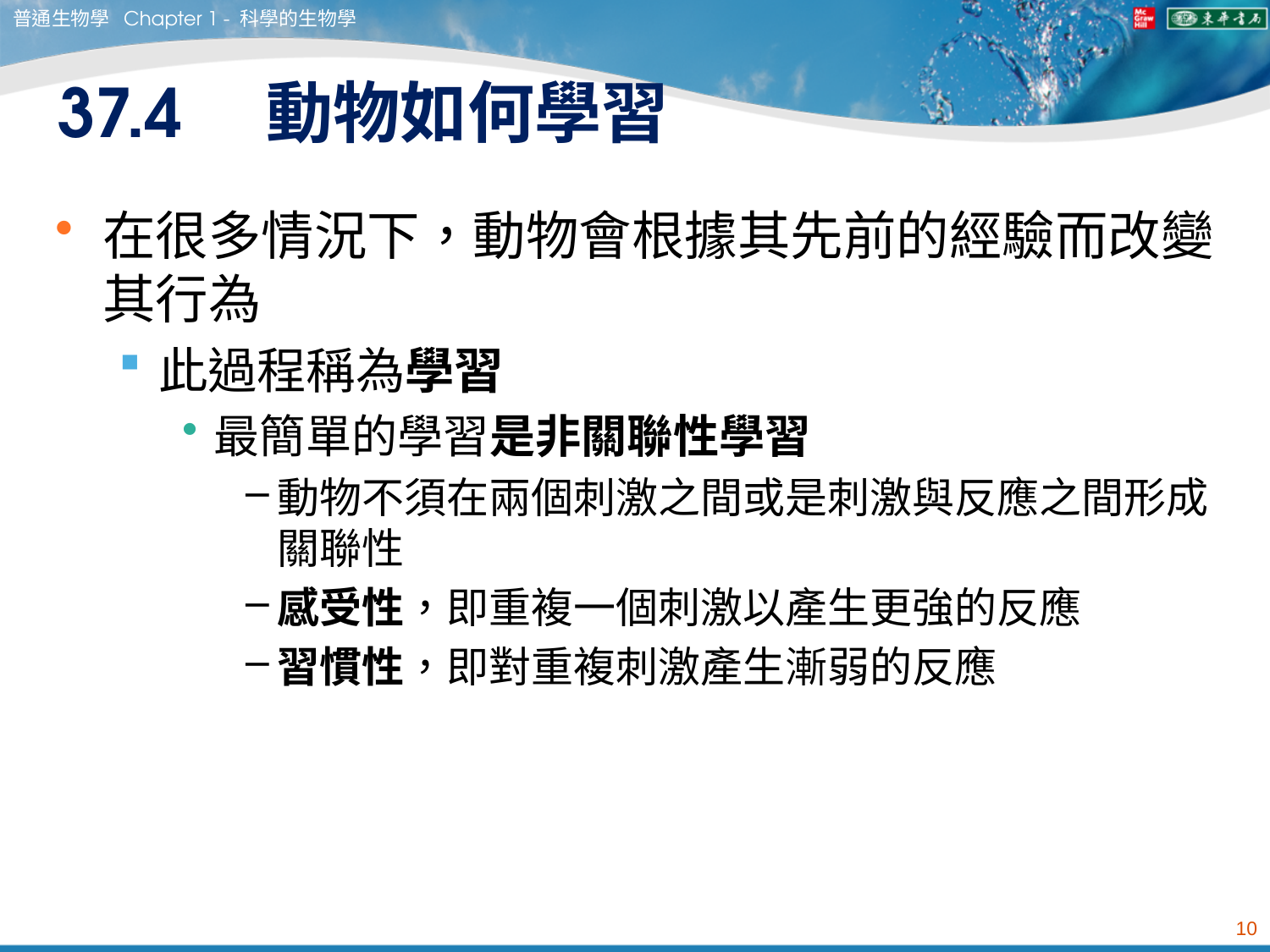

普通生物學  Chapter 1 - 科學的生物學
# 37.4　動物如何學習
在很多情況下，動物會根據其先前的經驗而改變其行為
此過程稱為學習
最簡單的學習是非關聯性學習
動物不須在兩個刺激之間或是刺激與反應之間形成關聯性
感受性，即重複一個刺激以產生更強的反應
習慣性，即對重複刺激產生漸弱的反應
10